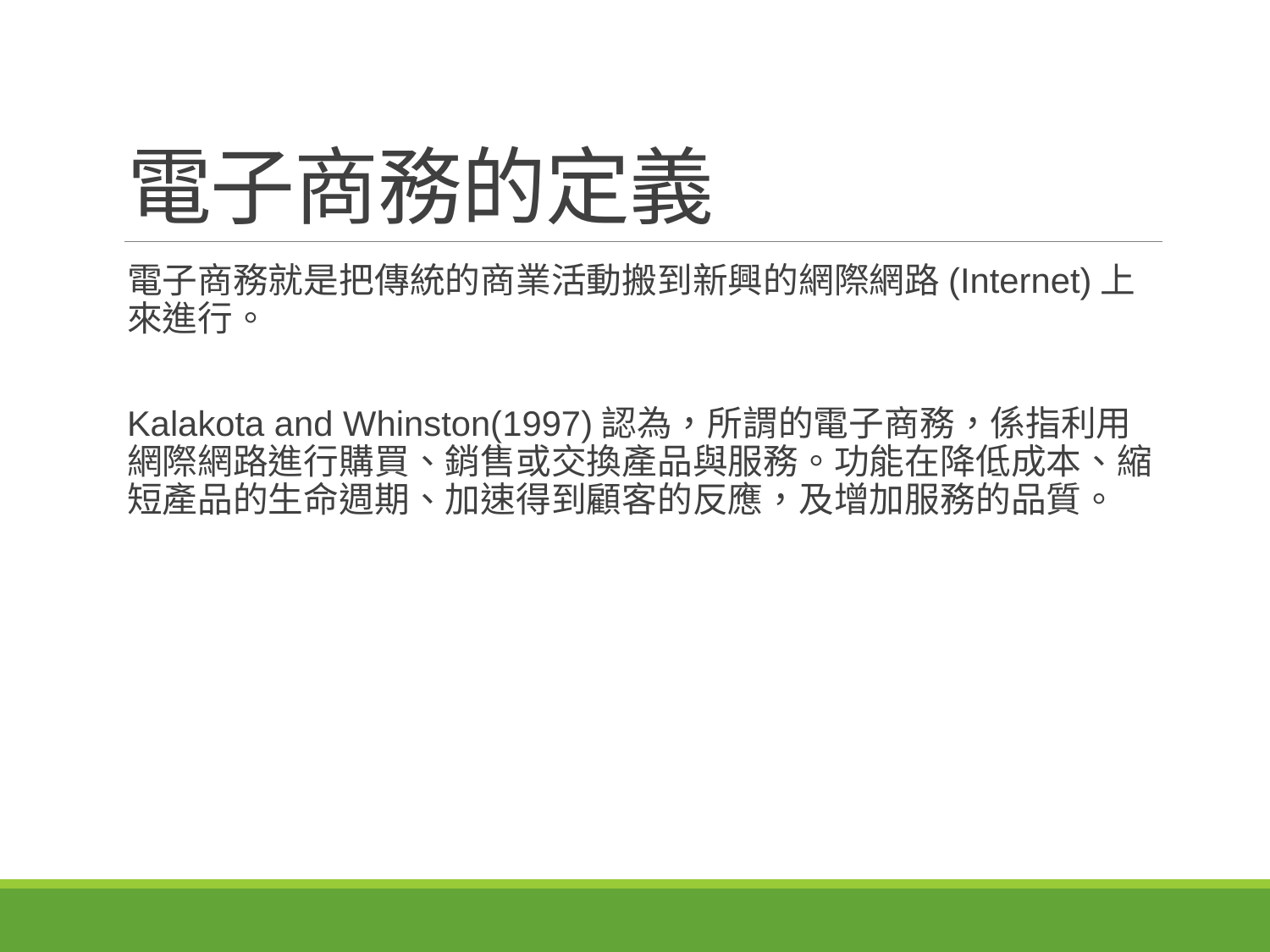

# 電子商務的定義
電子商務就是把傳統的商業活動搬到新興的網際網路(Internet)上來進行。
Kalakota and Whinston(1997)認為，所謂的電子商務，係指利用網際網路進行購買、銷售或交換產品與服務。功能在降低成本、縮短產品的生命週期、加速得到顧客的反應，及增加服務的品質。